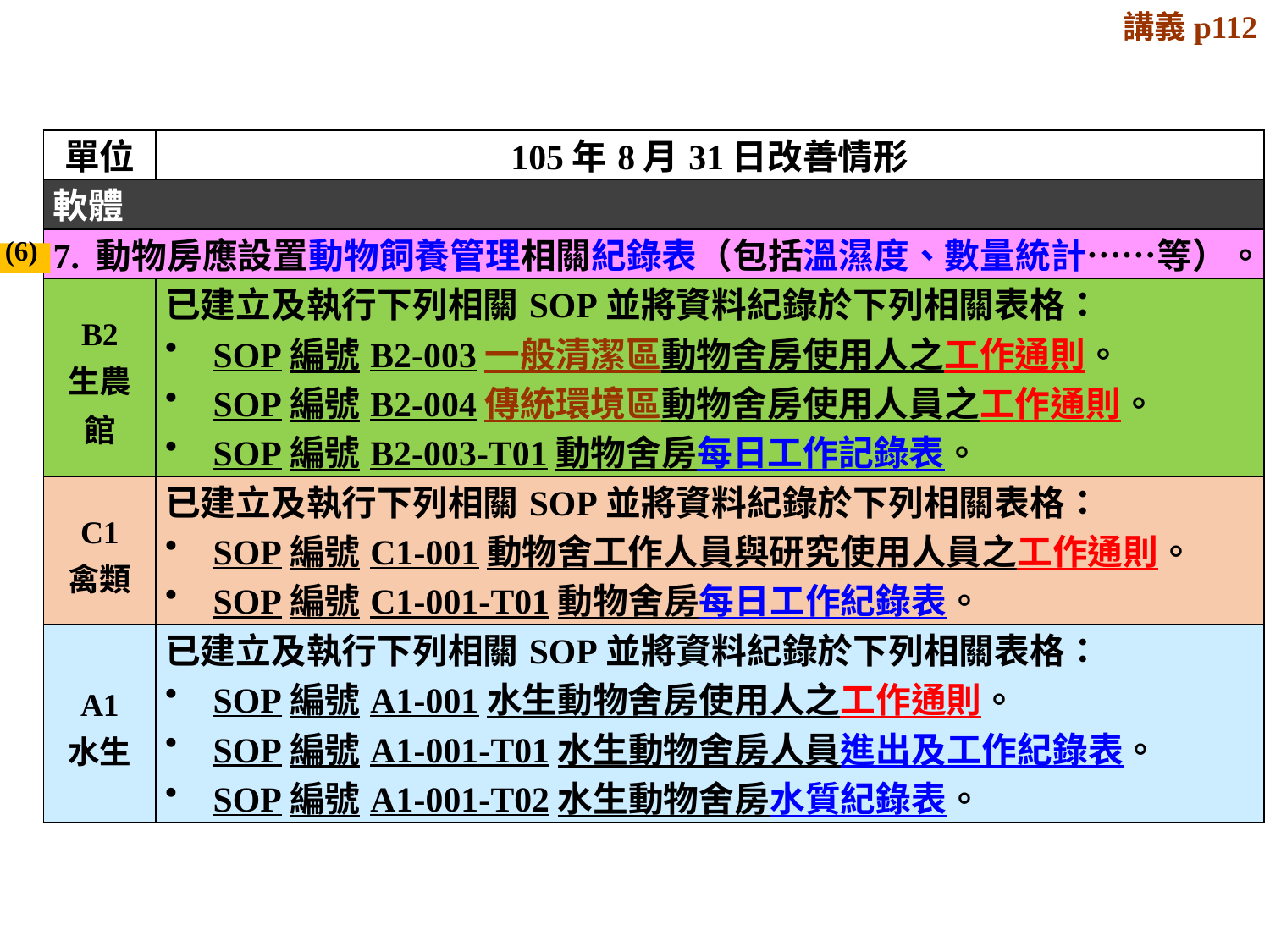

講義p112
| 單位 | 105年8月31日改善情形 |
| --- | --- |
| 軟體 |  |
| 7. 動物房應設置動物飼養管理相關紀錄表（包括溫濕度、數量統計……等）。 |  |
| B2 生農館 | 已建立及執行下列相關SOP並將資料紀錄於下列相關表格： SOP編號B2-003一般清潔區動物舍房使用人之工作通則。 SOP編號B2-004傳統環境區動物舍房使用人員之工作通則。 SOP編號B2-003-T01動物舍房每日工作記錄表。 |
| C1 禽類 | 已建立及執行下列相關SOP並將資料紀錄於下列相關表格： SOP編號C1-001動物舍工作人員與研究使用人員之工作通則。 SOP編號C1-001-T01動物舍房每日工作紀錄表。 |
| A1 水生 | 已建立及執行下列相關SOP並將資料紀錄於下列相關表格： SOP編號A1-001水生動物舍房使用人之工作通則。 SOP編號A1-001-T01水生動物舍房人員進出及工作紀錄表。 SOP編號A1-001-T02水生動物舍房水質紀錄表。 |
(6)